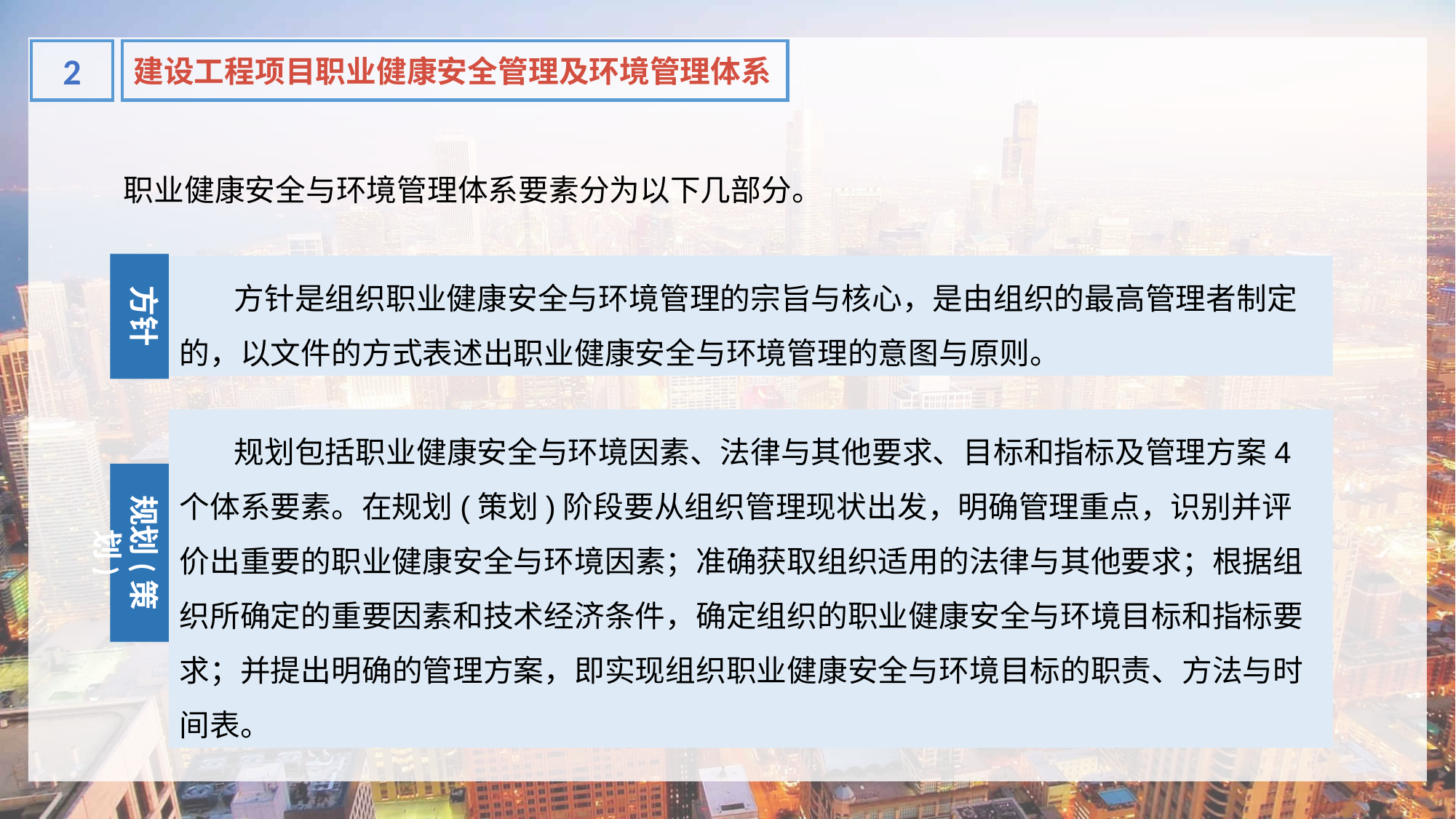

2

建设工程项目职业健康安全管理及环境管理体系
职业健康安全与环境管理体系要素分为以下几部分。
方针
方针是组织职业健康安全与环境管理的宗旨与核心，是由组织的最高管理者制定的，以文件的方式表述出职业健康安全与环境管理的意图与原则。
规划包括职业健康安全与环境因素、法律与其他要求、目标和指标及管理方案4个体系要素。在规划(策划)阶段要从组织管理现状出发，明确管理重点，识别并评价出重要的职业健康安全与环境因素；准确获取组织适用的法律与其他要求；根据组织所确定的重要因素和技术经济条件，确定组织的职业健康安全与环境目标和指标要求；并提出明确的管理方案，即实现组织职业健康安全与环境目标的职责、方法与时间表。
规划(策划)